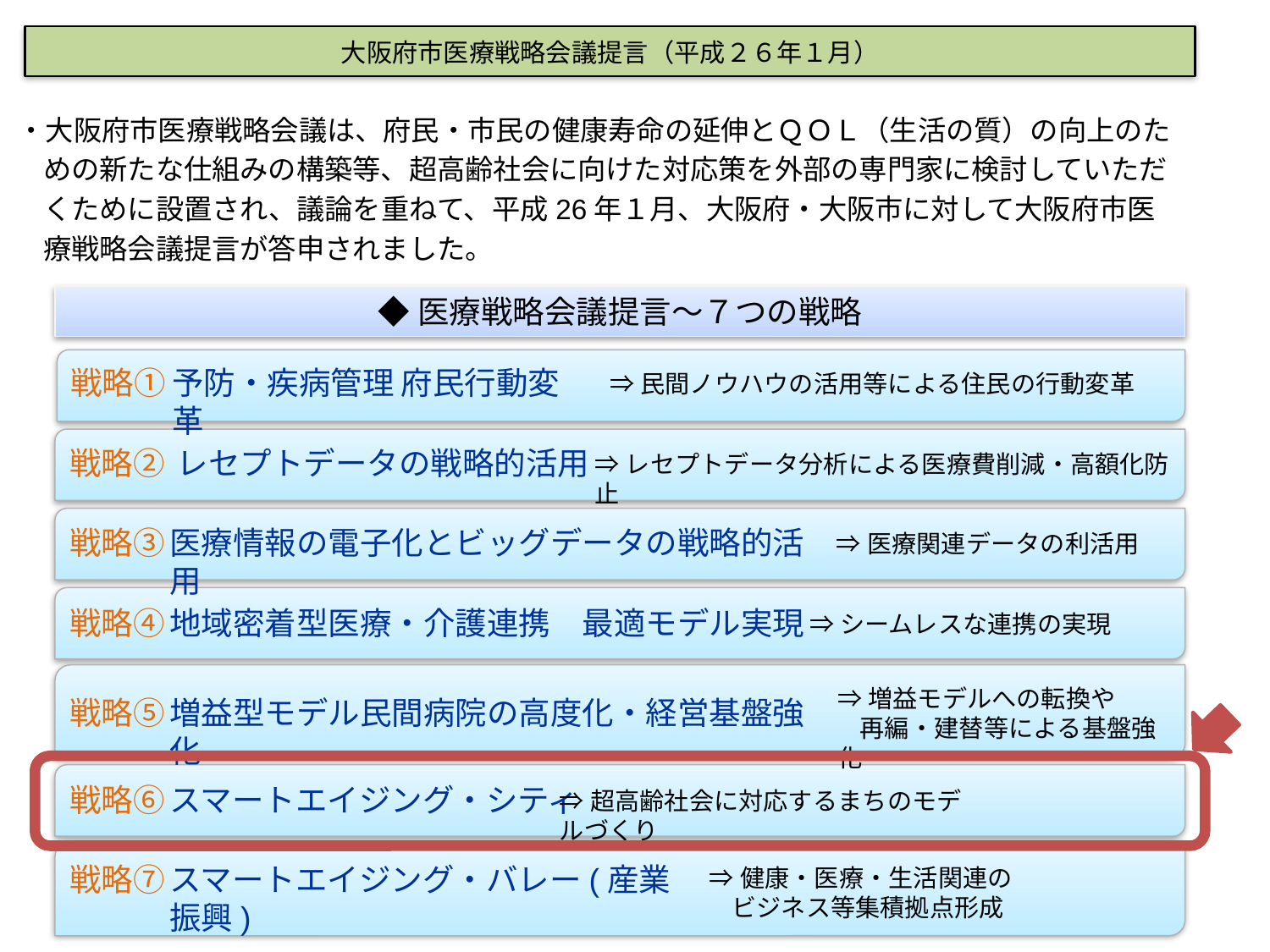

# 大阪府市医療戦略会議提言（平成２６年１月）
・大阪府市医療戦略会議は、府民・市民の健康寿命の延伸とＱＯＬ（生活の質）の向上のた
   めの新たな仕組みの構築等、超高齢社会に向けた対応策を外部の専門家に検討していただ
   くために設置され、議論を重ねて、平成26年１月、大阪府・大阪市に対して大阪府市医
   療戦略会議提言が答申されました。
◆医療戦略会議提言～７つの戦略

戦略①
予防・疾病管理 府民行動変革
⇒民間ノウハウの活用等による住民の行動変革

戦略②
レセプトデータの戦略的活用
⇒レセプトデータ分析による医療費削減・高額化防止

戦略③
医療情報の電子化とビッグデータの戦略的活用
⇒医療関連データの利活用

戦略④
地域密着型医療・介護連携　最適モデル実現
⇒シームレスな連携の実現

⇒増益モデルへの転換や
   再編・建替等による基盤強化
戦略⑤
増益型モデル民間病院の高度化・経営基盤強化

戦略⑥
スマートエイジング・シティ
⇒超高齢社会に対応するまちのモデルづくり

戦略⑦
スマートエイジング・バレー(産業振興)
⇒健康・医療・生活関連の
   ビジネス等集積拠点形成